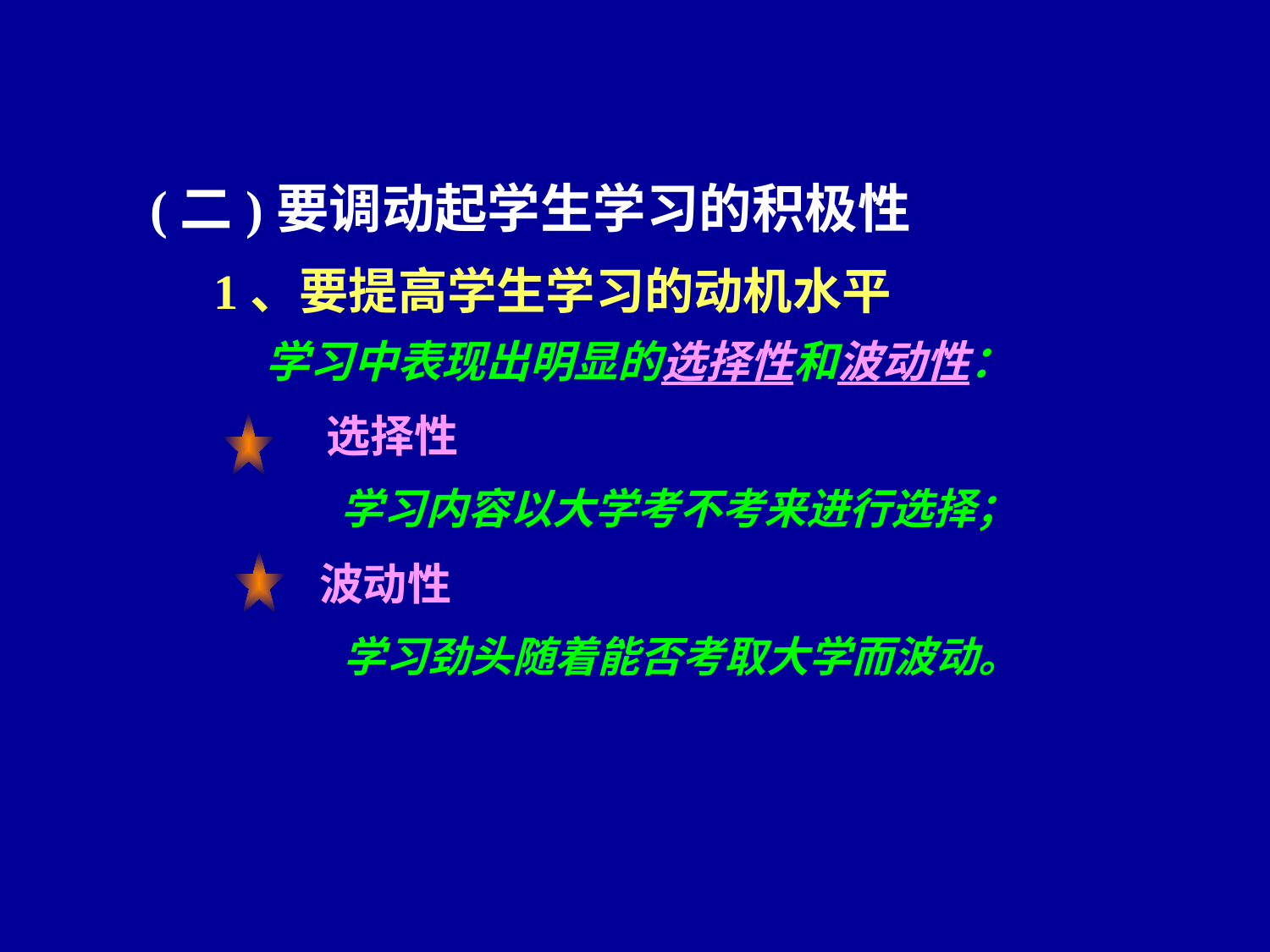

(二)要调动起学生学习的积极性
1、要提高学生学习的动机水平
学习中表现出明显的选择性和波动性：
选择性

学习内容以大学考不考来进行选择；

波动性
学习劲头随着能否考取大学而波动。